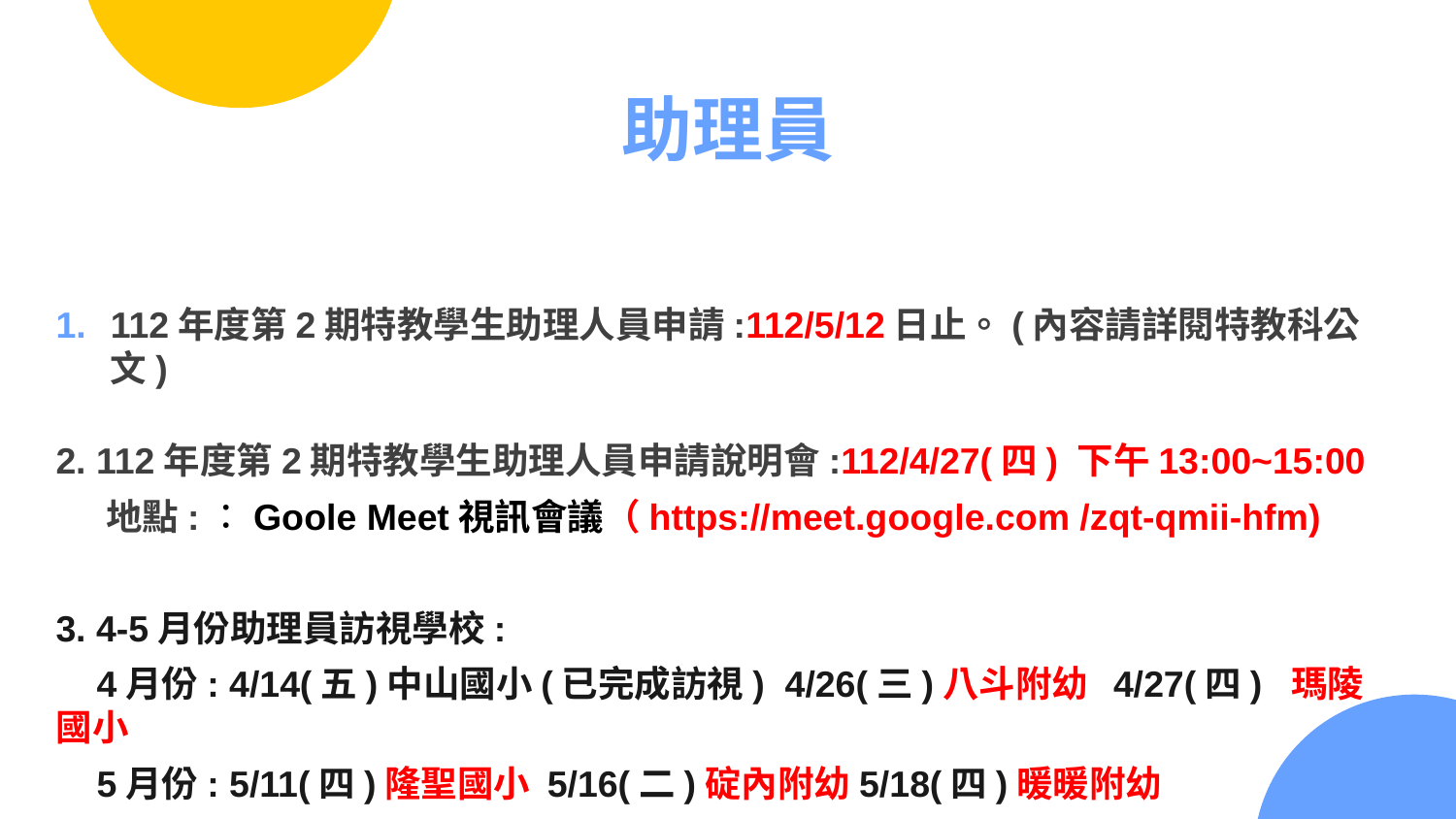

# 助理員
112年度第2期特教學生助理人員申請:112/5/12日止。(內容請詳閱特教科公文)
2. 112年度第2期特教學生助理人員申請說明會:112/4/27(四) 下午13:00~15:00
     地點:：Goole Meet視訊會議（https://meet.google.com /zqt-qmii-hfm)

3. 4-5月份助理員訪視學校:
    4月份: 4/14(五)中山國小(已完成訪視)  4/26(三)八斗附幼  4/27(四)  瑪陵國小
    5月份: 5/11(四)隆聖國小 5/16(二)碇內附幼5/18(四)暖暖附幼
                5/19(五)長樂國小、深澳附幼    5/23(二)信義國小